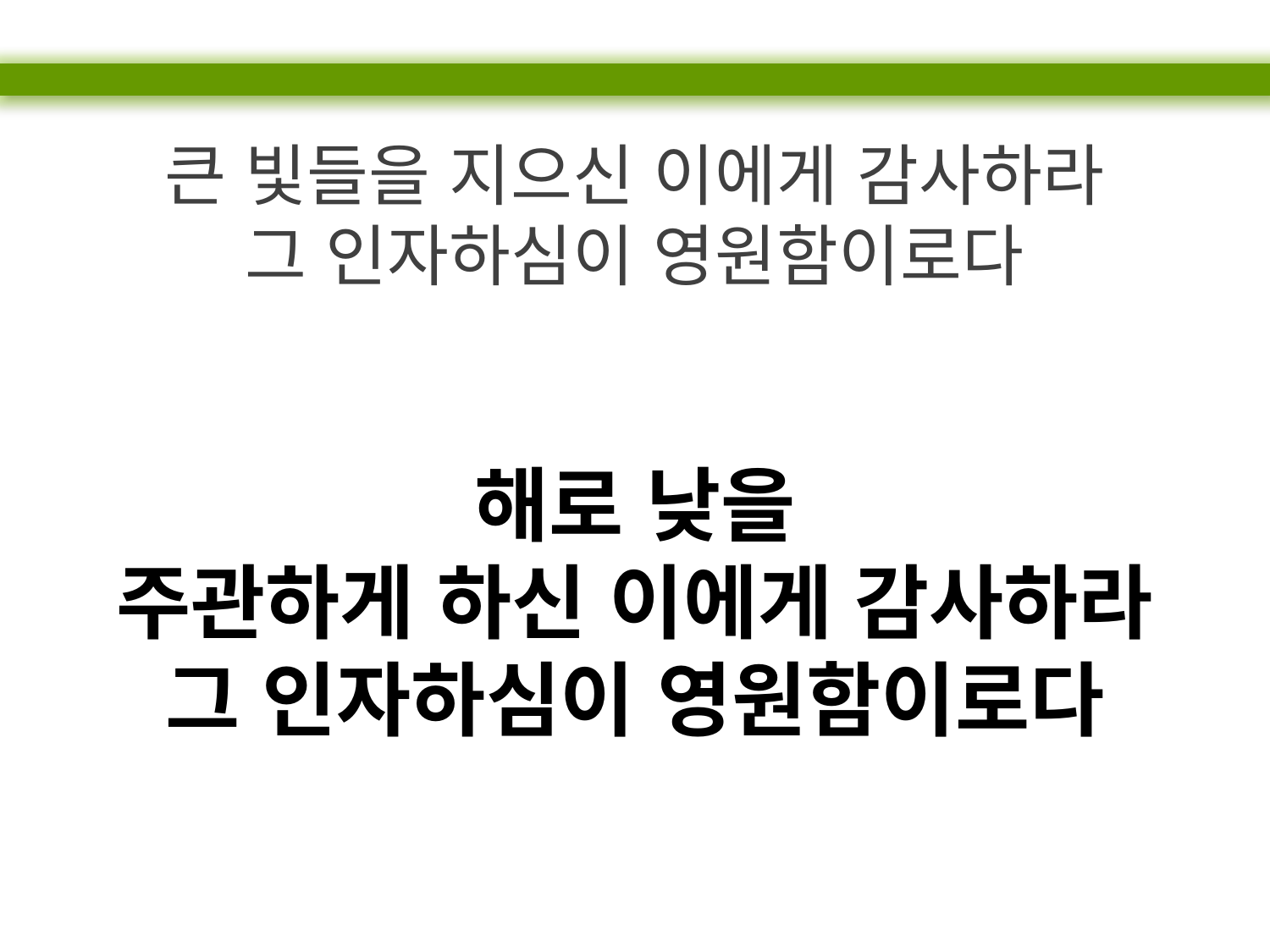

큰 빛들을 지으신 이에게 감사하라
그 인자하심이 영원함이로다
해로 낮을
주관하게 하신 이에게 감사하라
그 인자하심이 영원함이로다